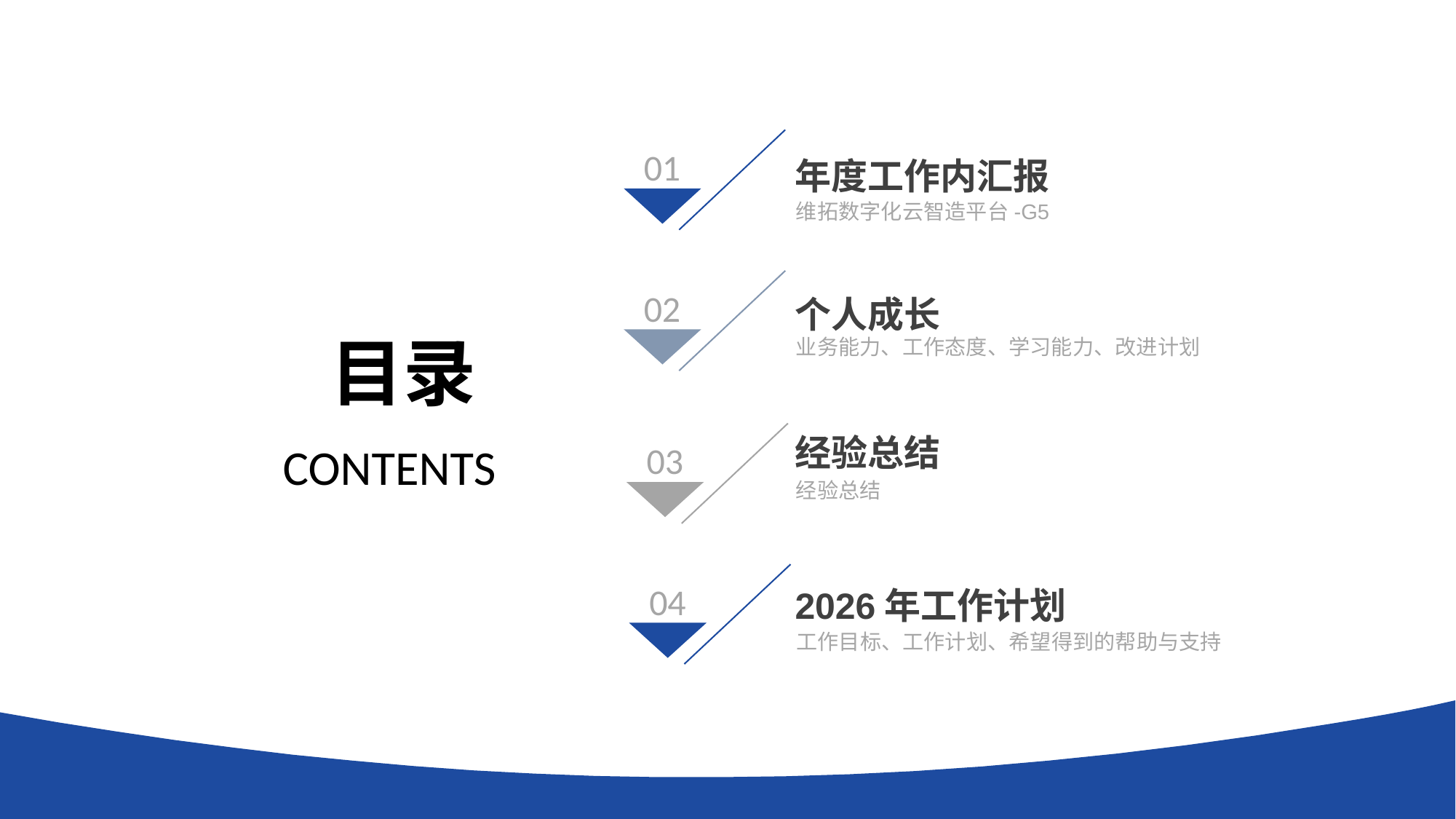

01

年度工作内汇报
维拓数字化云智造平台-G5
02

个人成长
业务能力、工作态度、学习能力、改进计划
经验总结
03

经验总结
04

2026年工作计划
工作目标、工作计划、希望得到的帮助与支持